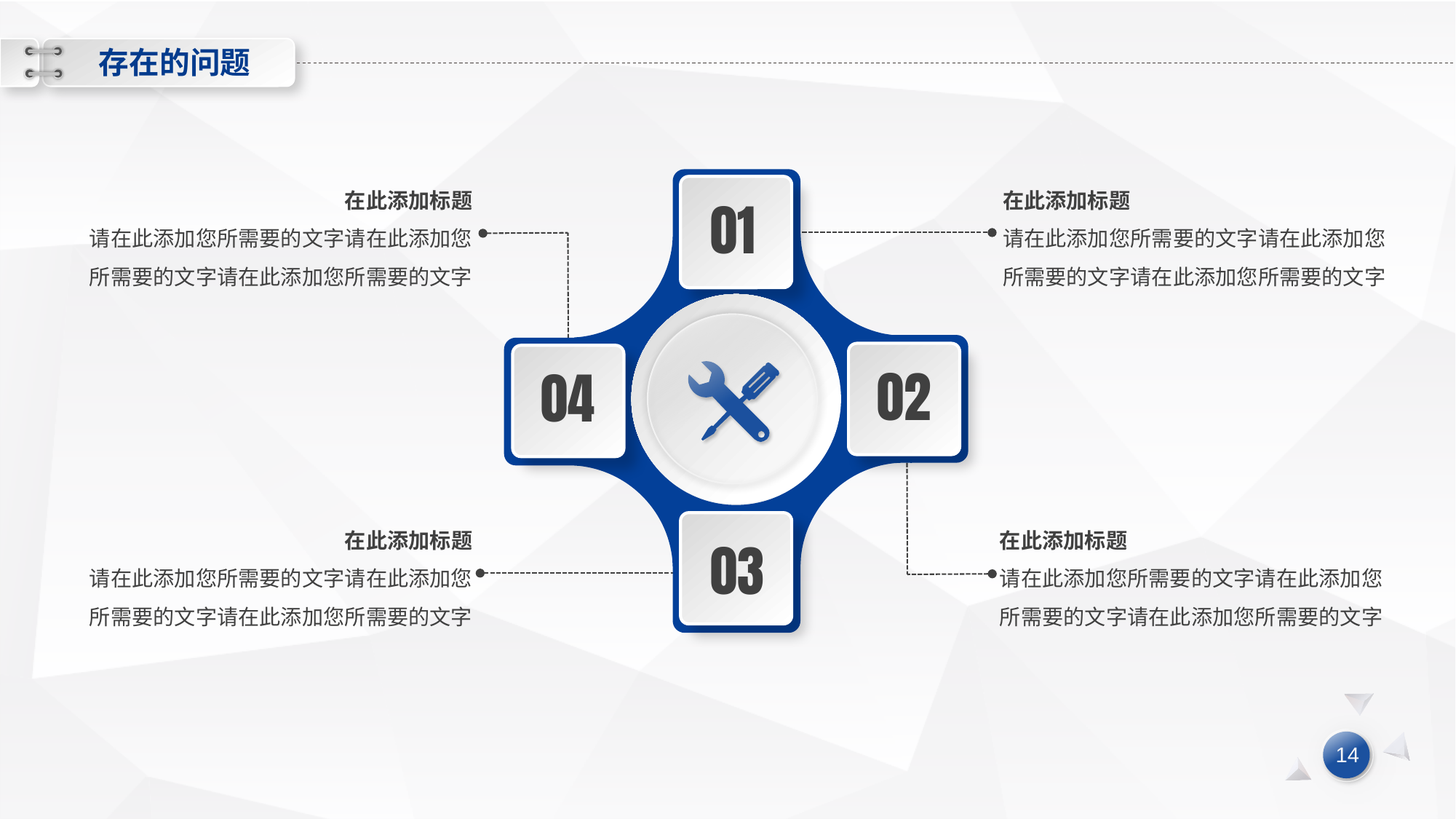

存在的问题

在此添加标题
请在此添加您所需要的文字请在此添加您所需要的文字请在此添加您所需要的文字

01

02
04

03
在此添加标题
请在此添加您所需要的文字请在此添加您所需要的文字请在此添加您所需要的文字
在此添加标题
请在此添加您所需要的文字请在此添加您所需要的文字请在此添加您所需要的文字
在此添加标题
请在此添加您所需要的文字请在此添加您所需要的文字请在此添加您所需要的文字
14